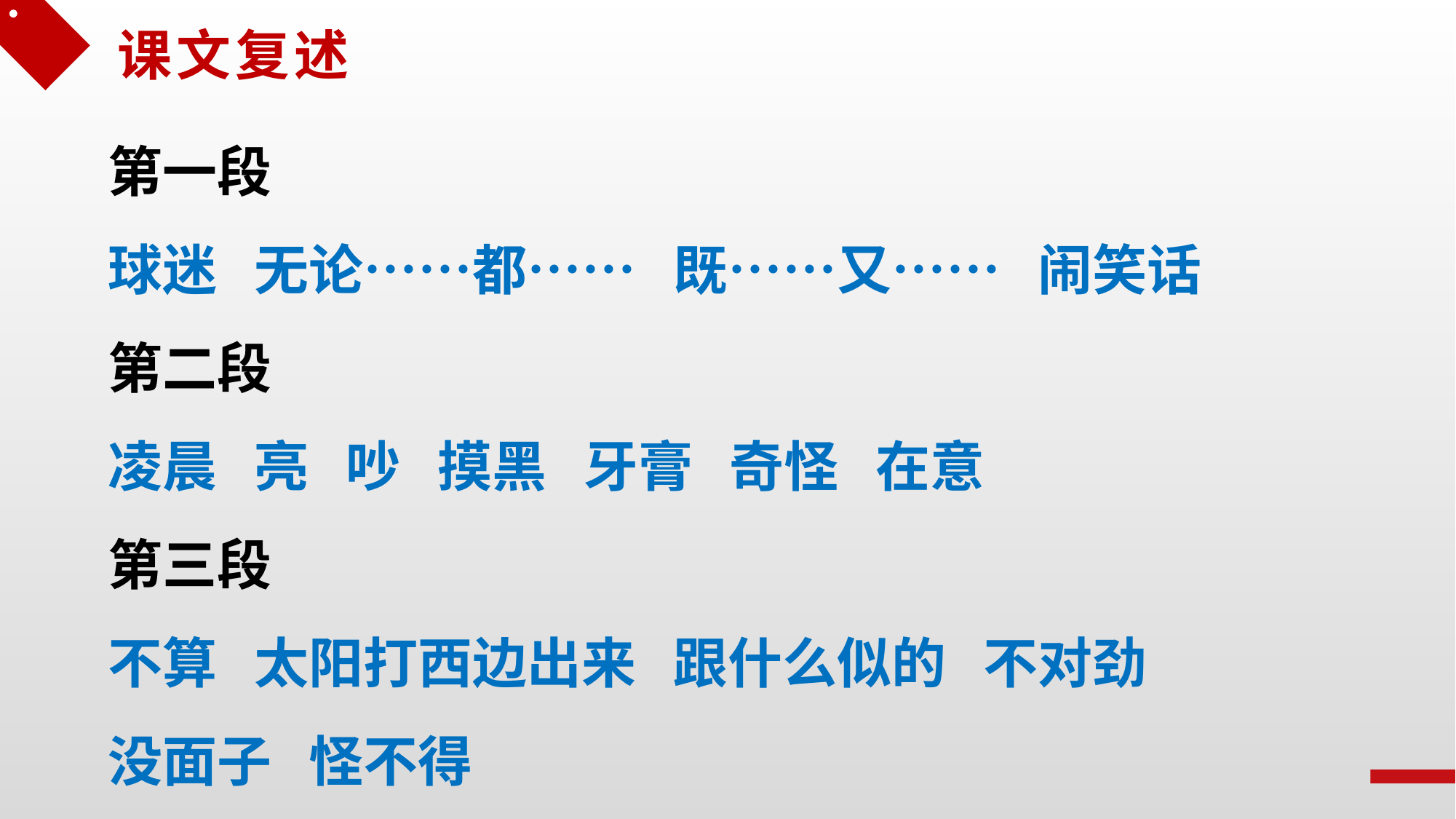

课文复述
第一段
球迷   无论……都……   既……又……   闹笑话
第二段
凌晨   亮   吵   摸黑   牙膏   奇怪   在意
第三段
不算   太阳打西边出来   跟什么似的   不对劲
没面子   怪不得